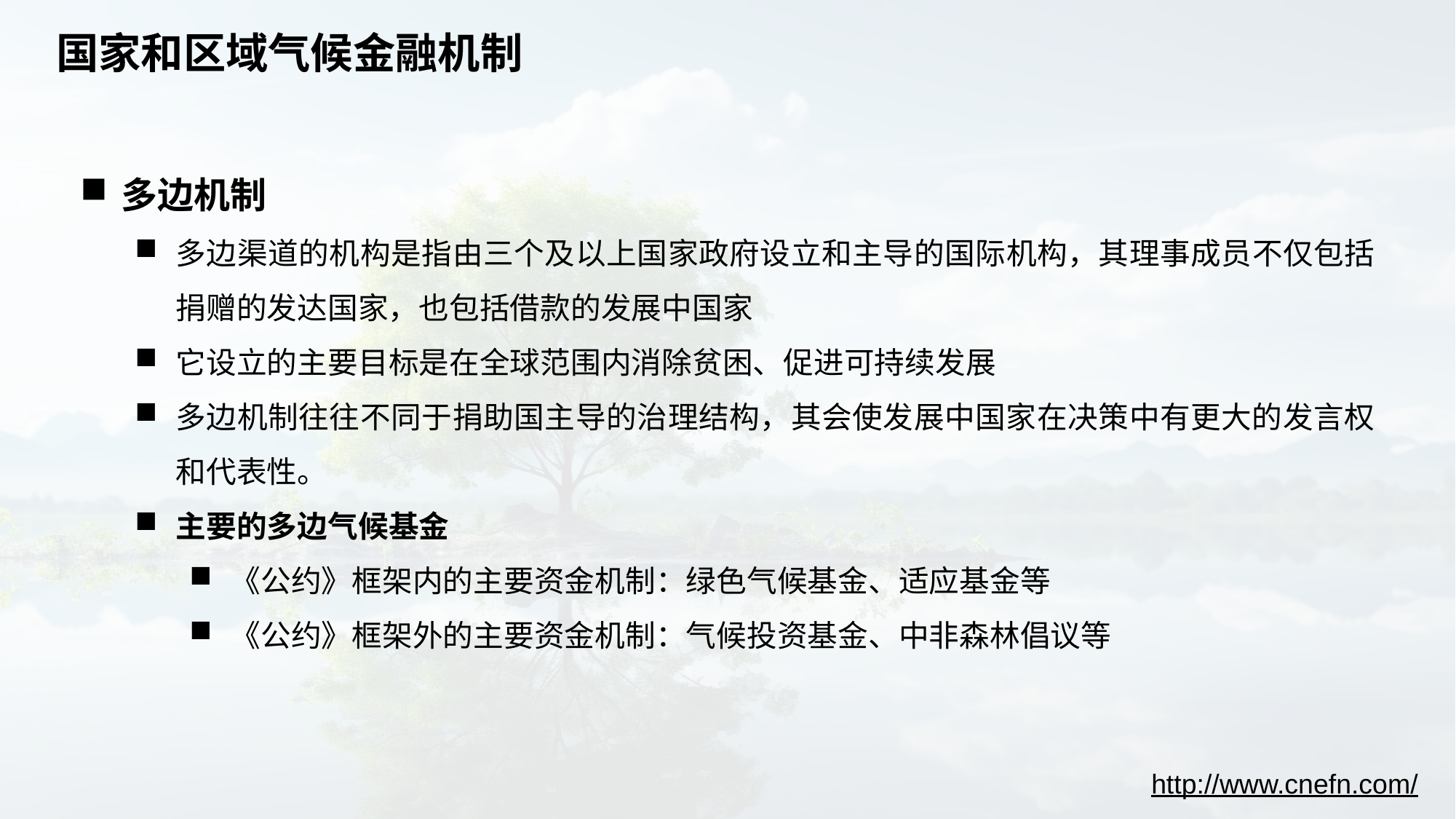

# 国家和区域气候金融机制
多边机制
多边渠道的机构是指由三个及以上国家政府设立和主导的国际机构，其理事成员不仅包括捐赠的发达国家，也包括借款的发展中国家
它设立的主要目标是在全球范围内消除贫困、促进可持续发展
多边机制往往不同于捐助国主导的治理结构，其会使发展中国家在决策中有更大的发言权和代表性。
主要的多边气候基金
《公约》框架内的主要资金机制：绿色气候基金、适应基金等
《公约》框架外的主要资金机制：气候投资基金、中非森林倡议等